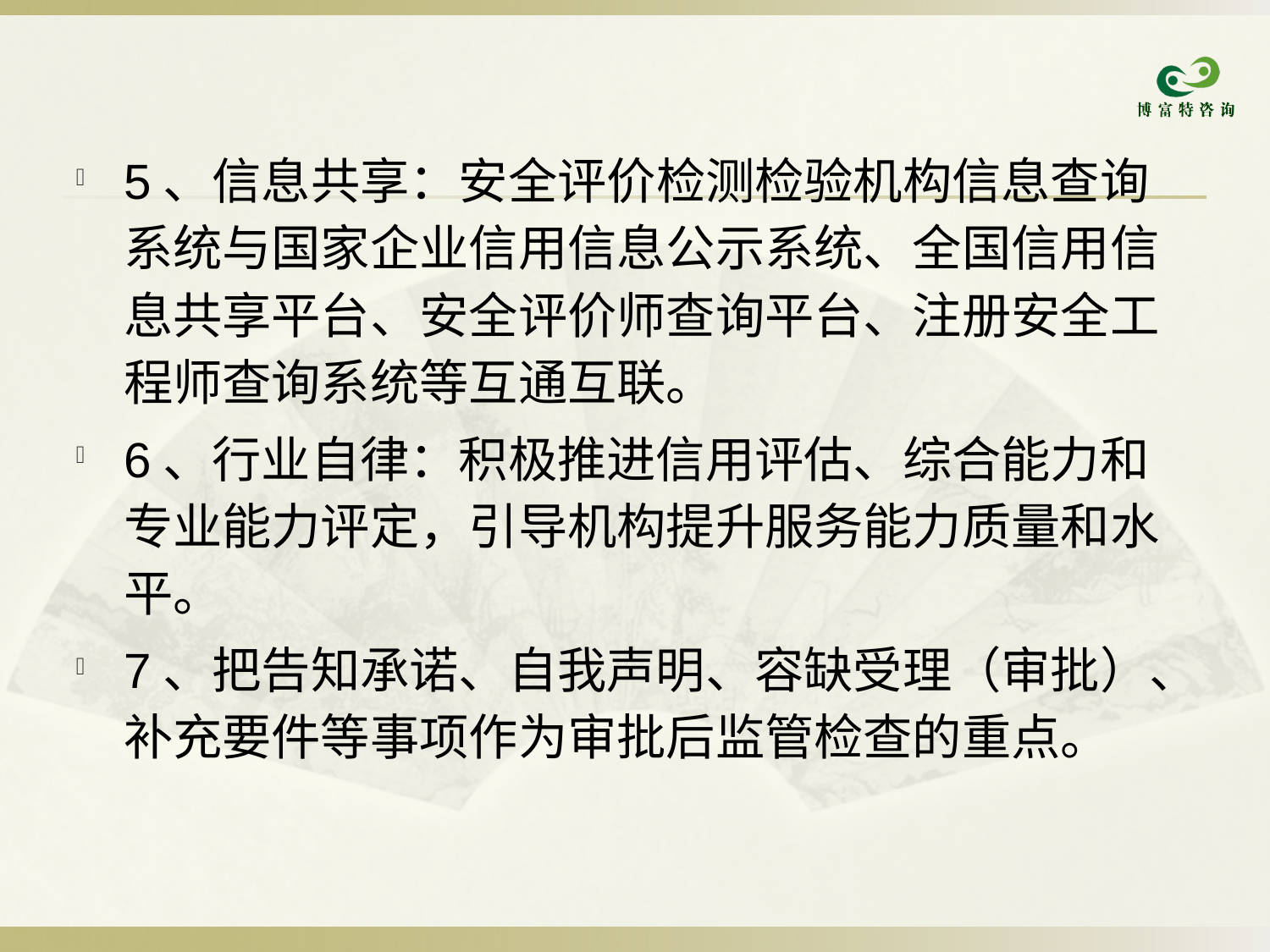

5、信息共享：安全评价检测检验机构信息查询系统与国家企业信用信息公示系统、全国信用信息共享平台、安全评价师查询平台、注册安全工程师查询系统等互通互联。
6、行业自律：积极推进信用评估、综合能力和专业能力评定，引导机构提升服务能力质量和水平。
7、把告知承诺、自我声明、容缺受理（审批）、补充要件等事项作为审批后监管检查的重点。